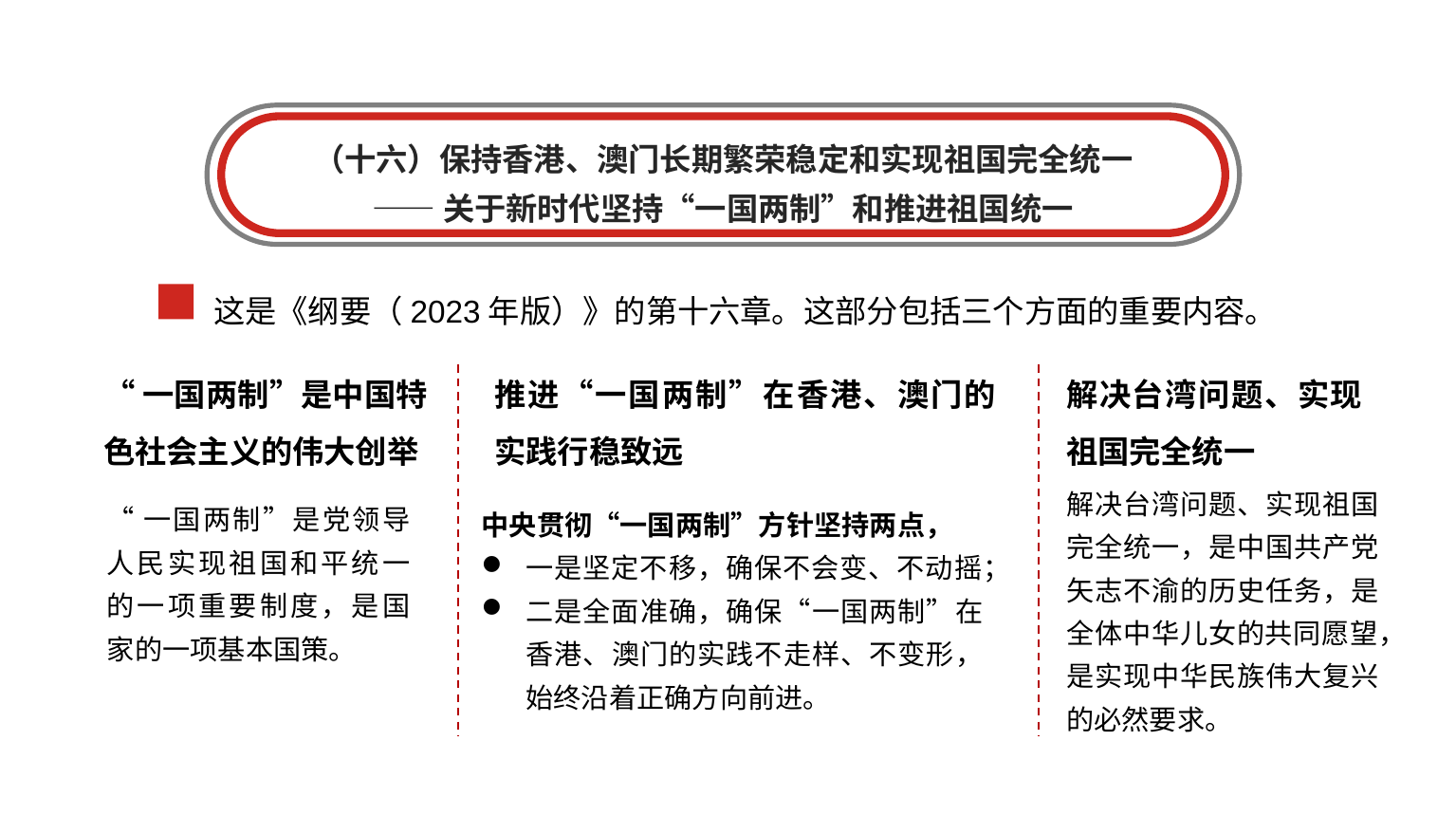

（十六）保持香港、澳门长期繁荣稳定和实现祖国完全统一
——关于新时代坚持“一国两制”和推进祖国统一
这是《纲要（2023年版）》的第十六章。这部分包括三个方面的重要内容。

“一国两制”是中国特色社会主义的伟大创举
推进“一国两制”在香港、澳门的实践行稳致远
解决台湾问题、实现祖国完全统一
解决台湾问题、实现祖国完全统一，是中国共产党矢志不渝的历史任务，是全体中华儿女的共同愿望，是实现中华民族伟大复兴的必然要求。
“一国两制”是党领导人民实现祖国和平统一的一项重要制度，是国家的一项基本国策。
中央贯彻“一国两制”方针坚持两点，
一是坚定不移，确保不会变、不动摇；
二是全面准确，确保“一国两制”在香港、澳门的实践不走样、不变形，始终沿着正确方向前进。